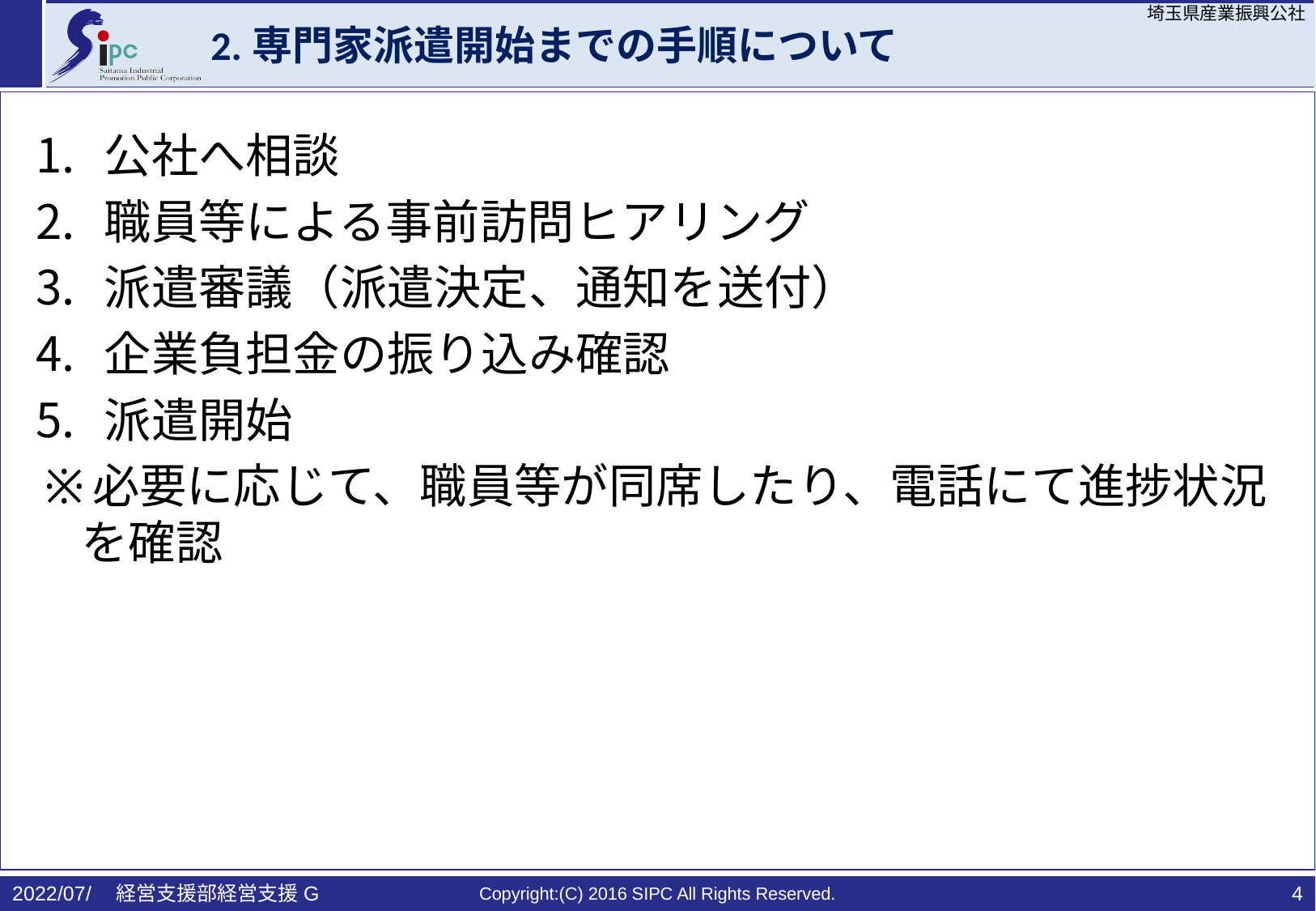

# 2.専門家派遣開始までの手順について
公社へ相談
職員等による事前訪問ヒアリング
派遣審議（派遣決定、通知を送付）
企業負担金の振り込み確認
派遣開始
必要に応じて、職員等が同席したり、電話にて進捗状況を確認

2022/07/　経営支援部経営支援G
4
Copyright:(C) 2016 SIPC All Rights Reserved.